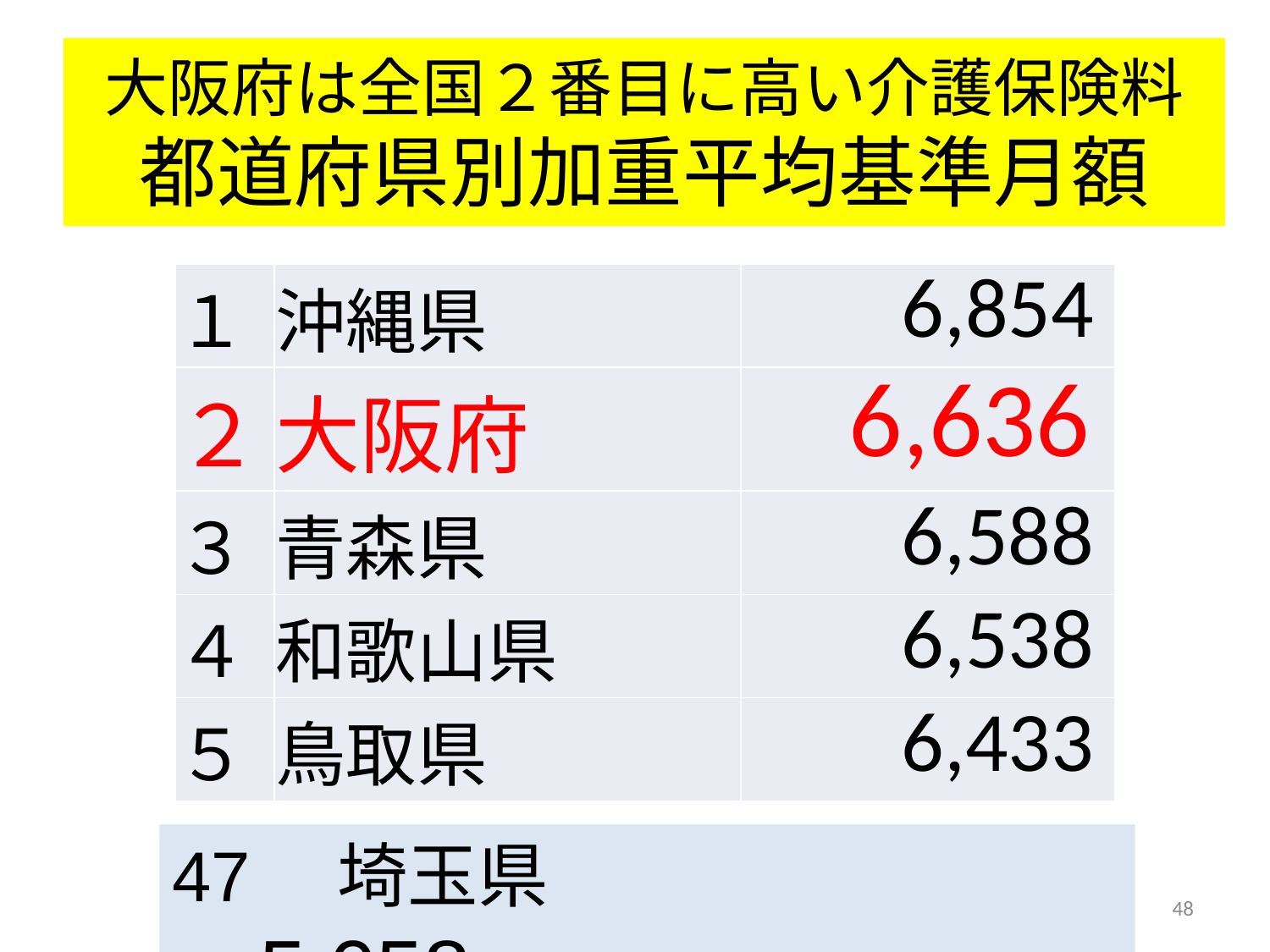

# 大阪府は全国２番目に高い介護保険料 都道府県別加重平均基準月額
| １ | 沖縄県 | 6,854 |
| --- | --- | --- |
| ２ | 大阪府 | 6,636 |
| ３ | 青森県 | 6,588 |
| ４ | 和歌山県 | 6,538 |
| ５ | 鳥取県 | 6,433 |
47　埼玉県　　　　　　　　　5,058
48